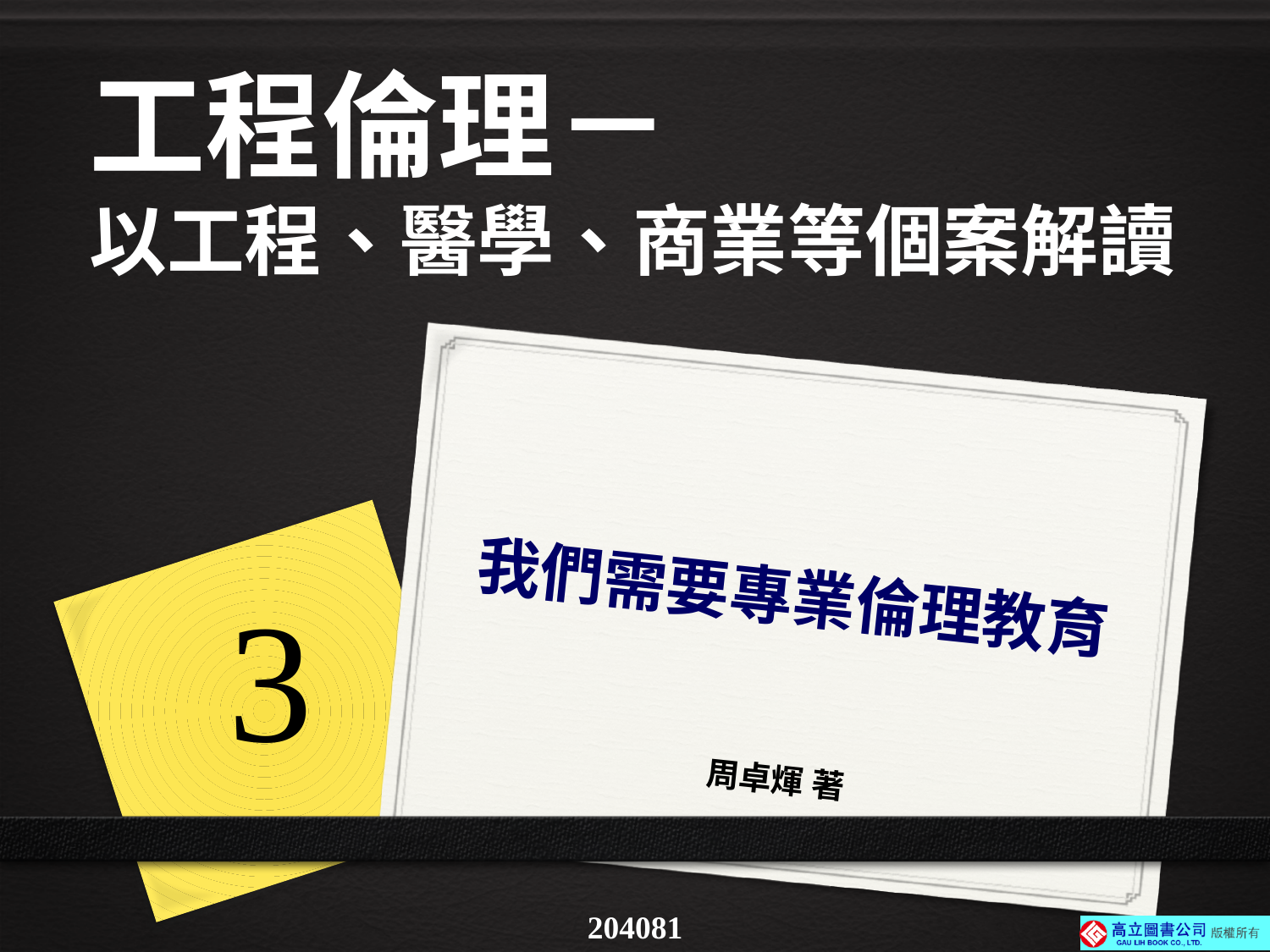

工程倫理－
以工程、醫學、商業等個案解讀
# 我們需要專業倫理教育
3

周卓煇 著
204081